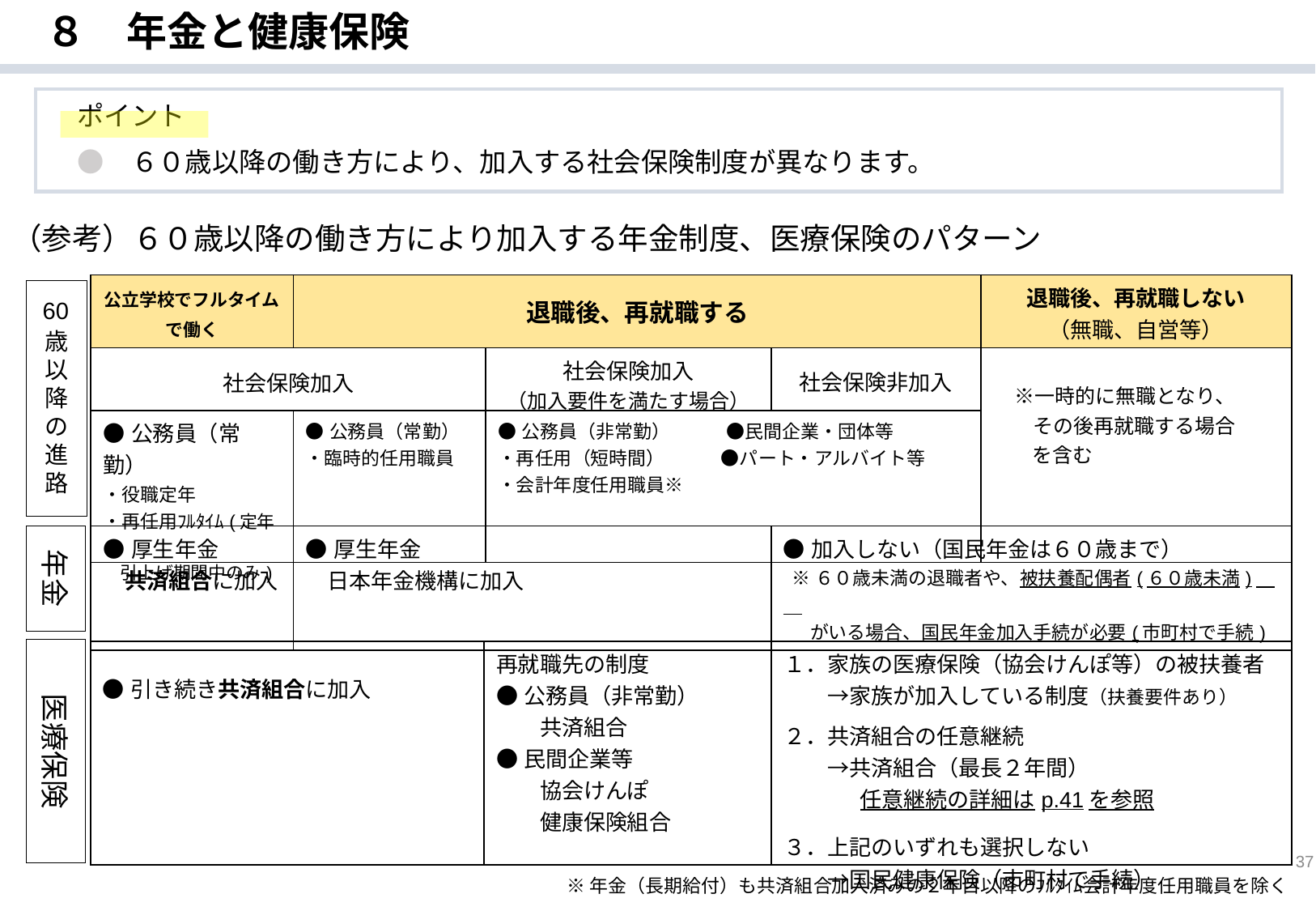

８　年金と健康保険

　ポイント

　●　６０歳以降の働き方により、加入する社会保険制度が異なります。
（参考）６０歳以降の働き方により加入する年金制度、医療保険のパターン

歳以降の進路

| 公立学校でフルタイム で働く | 退職後、再就職する |  |  | 退職後、再就職しない （無職、自営等） |
| --- | --- | --- | --- | --- |
| 社会保険加入 |  | 社会保険加入 （加入要件を満たす場合） | 社会保険非加入 | ※一時的に無職となり、 　　その後再就職する場合 　を含む |
| ●公務員（常勤） ・役職定年 ・再任用ﾌﾙﾀｲﾑ(定年　 　引上げ期間中のみ) | ●公務員（常勤） ・臨時的任用職員 | ●公務員（非常勤）　　　●民間企業・団体等 ・再任用（短時間）　　　●パート・アルバイト等 ・会計年度任用職員※ |  |  |
60
年金
| ●厚生年金 　共済組合に加入 | ●厚生年金 　日本年金機構に加入 | ●加入しない（国民年金は６０歳まで） ※６０歳未満の退職者や、被扶養配偶者(６０歳未満)　　 　 がいる場合、国民年金加入手続が必要(市町村で手続) |
| --- | --- | --- |
医療保険
| ●引き続き共済組合に加入 | 再就職先の制度 ●公務員（非常勤） 　　共済組合 ●民間企業等 　　協会けんぽ 　　健康保険組合 | １．家族の医療保険（協会けんぽ等）の被扶養者 　　→家族が加入している制度（扶養要件あり） ２．共済組合の任意継続 　　→共済組合（最長２年間） 　　　任意継続の詳細はp.41を参照 ３．上記のいずれも選択しない 　　→国民健康保険（市町村で手続） |
| --- | --- | --- |
37
※年金（長期給付）も共済組合加入済みの２年目以降のﾌﾙﾀｲﾑ会計年度任用職員を除く